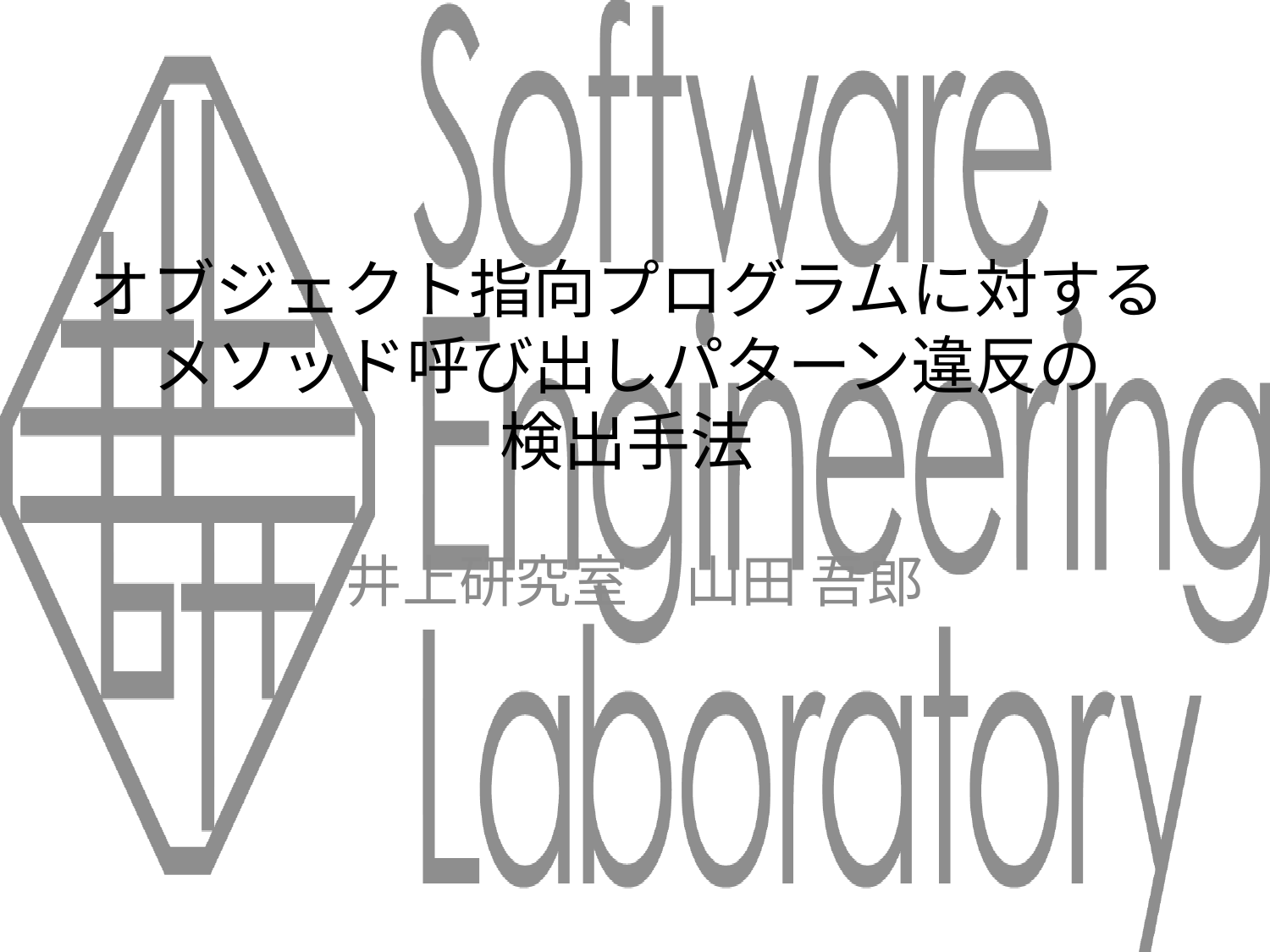

# オブジェクト指向プログラムに対するメソッド呼び出しパターン違反の 検出手法
井上研究室　山田 吾郎